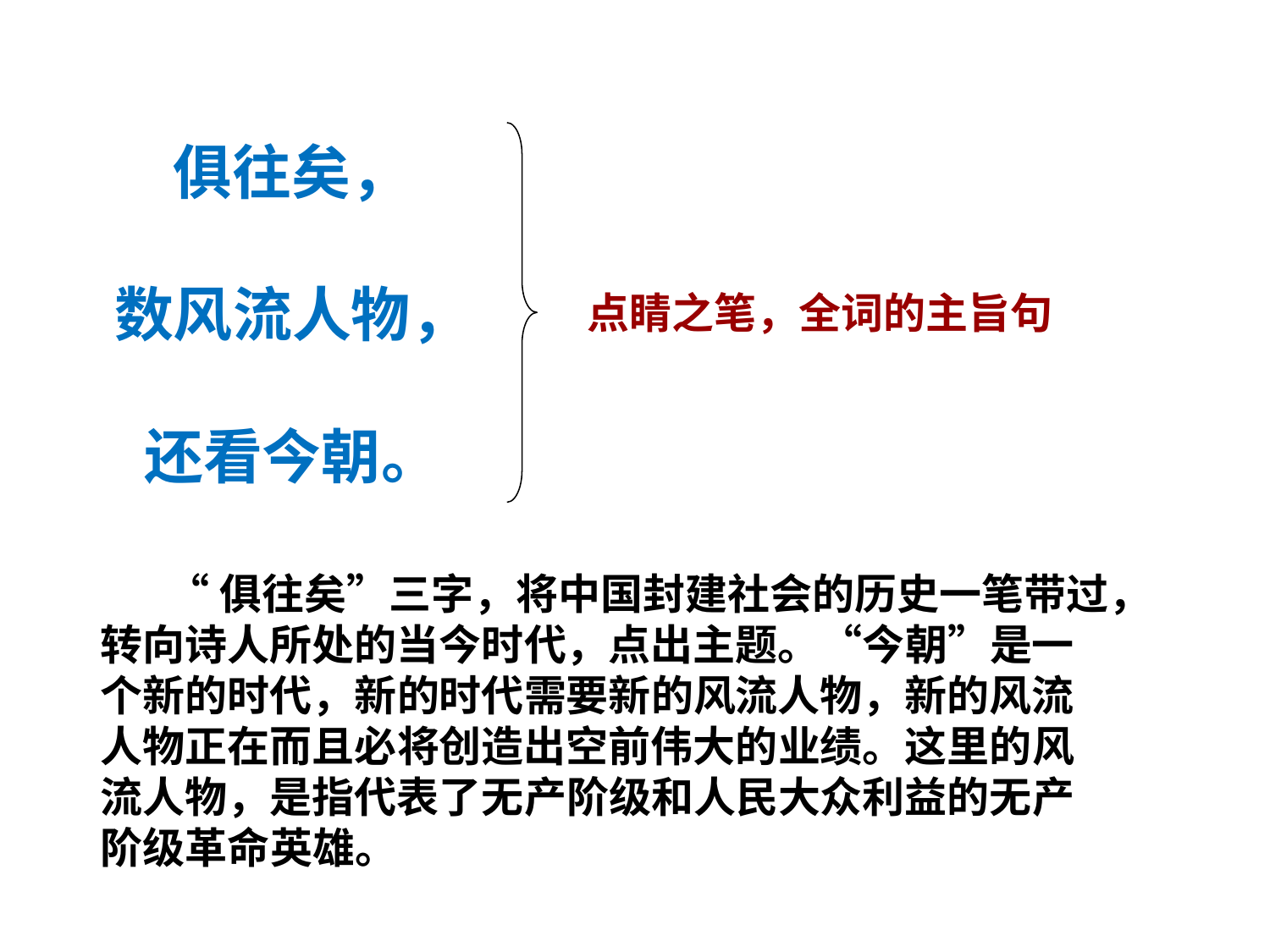

# 俱往矣， 数风流人物， 还看今朝。
点睛之笔，全词的主旨句
       “俱往矣”三字，将中国封建社会的历史一笔带过，转向诗人所处的当今时代，点出主题。“今朝”是一个新的时代，新的时代需要新的风流人物，新的风流人物正在而且必将创造出空前伟大的业绩。这里的风流人物，是指代表了无产阶级和人民大众利益的无产阶级革命英雄。